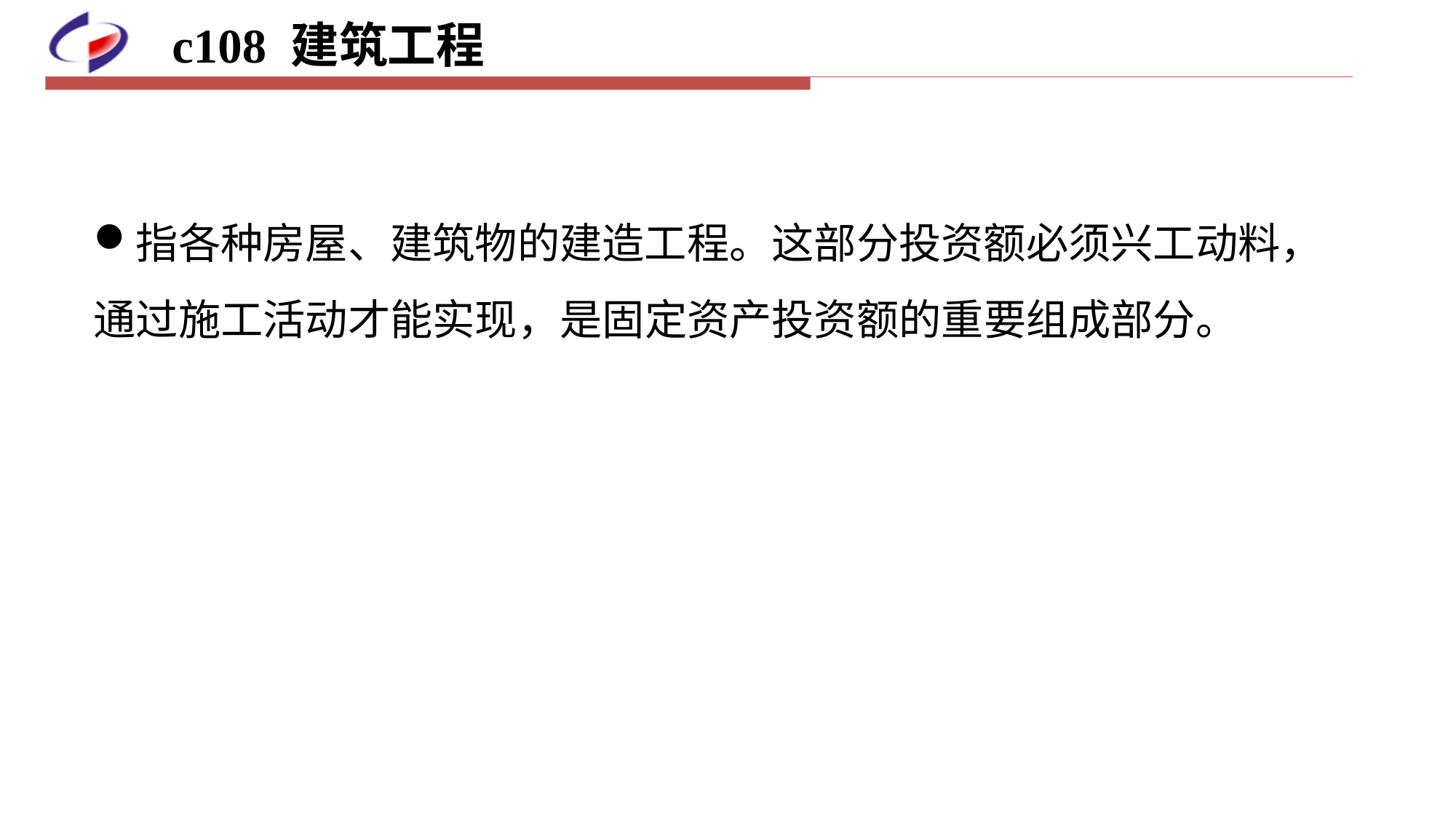

# c108 建筑工程
指各种房屋、建筑物的建造工程。这部分投资额必须兴工动料，通过施工活动才能实现，是固定资产投资额的重要组成部分。